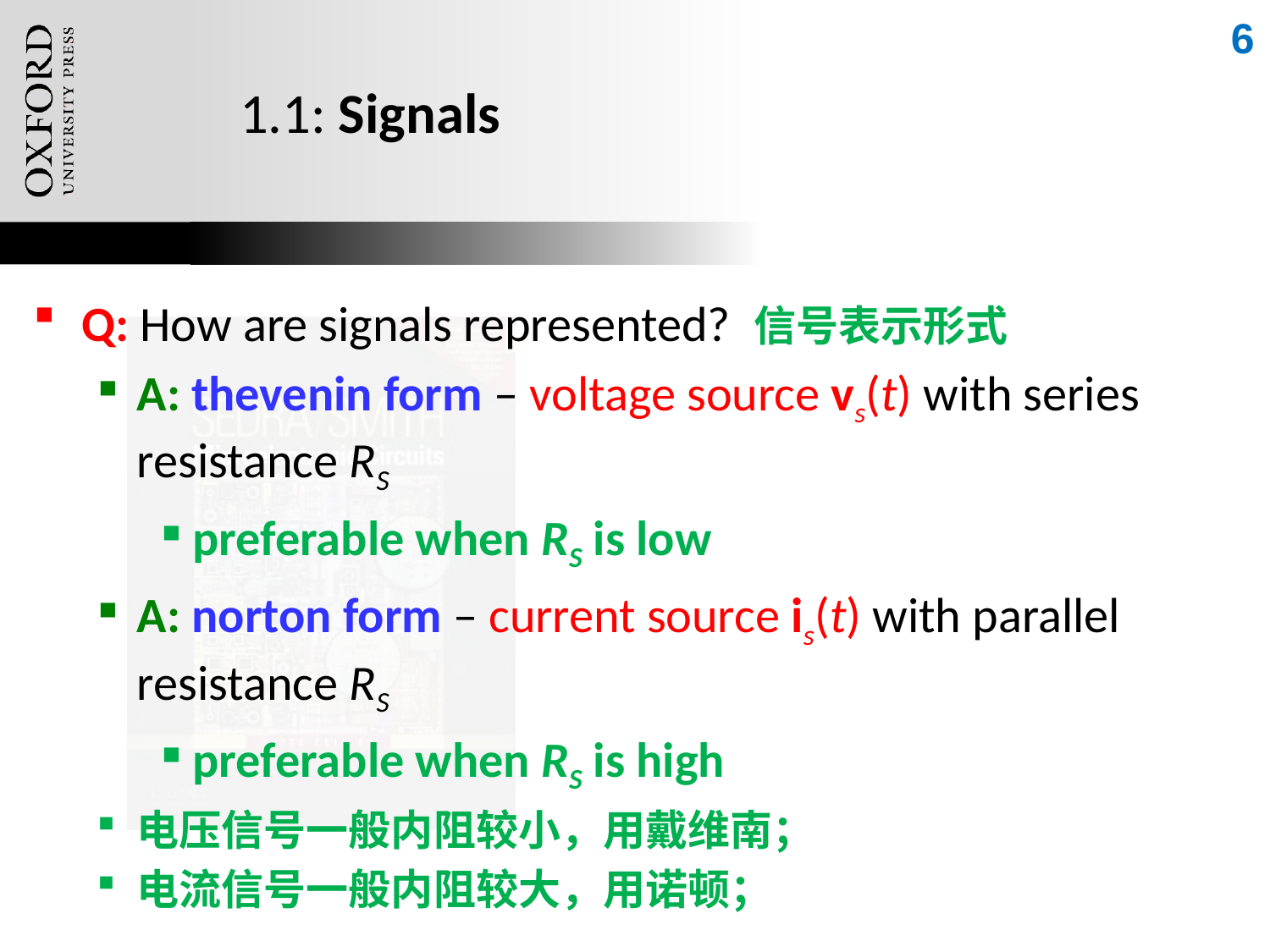

6
# 1.1: Signals
Q: How are signals represented? 信号表示形式
A: thevenin form – voltage source vs(t) with series resistance RS
preferable when RS is low
A: norton form – current source is(t) with parallel resistance RS
preferable when RS is high
电压信号一般内阻较小，用戴维南；
电流信号一般内阻较大，用诺顿；